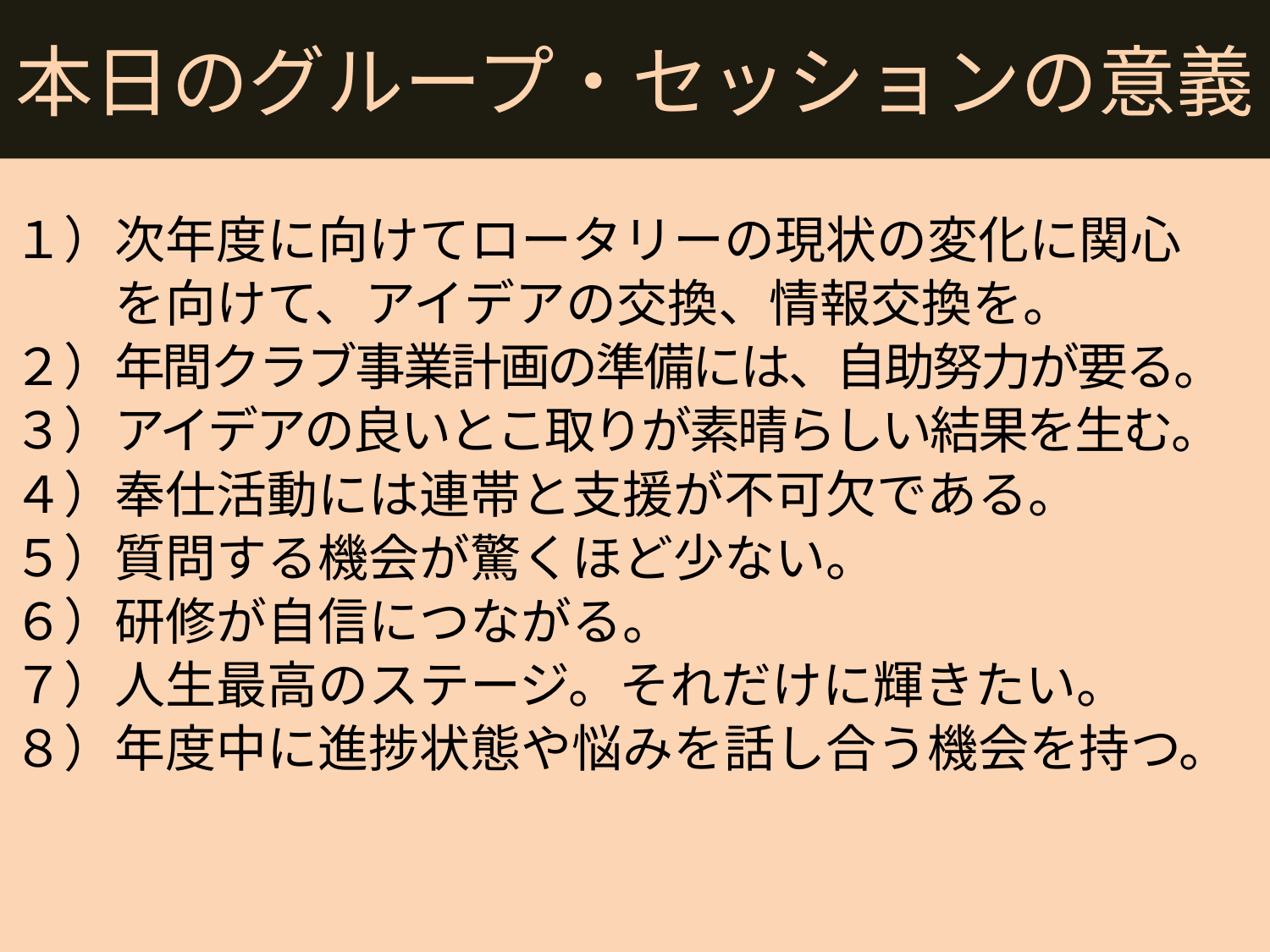

# 本日のグループ・セッションの意義
１）次年度に向けてロータリーの現状の変化に関心
　　を向けて、アイデアの交換、情報交換を。
２）年間クラブ事業計画の準備には、自助努力が要る。
３）アイデアの良いとこ取りが素晴らしい結果を生む。
４）奉仕活動には連帯と支援が不可欠である。
５）質問する機会が驚くほど少ない。
６）研修が自信につながる。
７）人生最高のステージ。それだけに輝きたい。
８）年度中に進捗状態や悩みを話し合う機会を持つ。